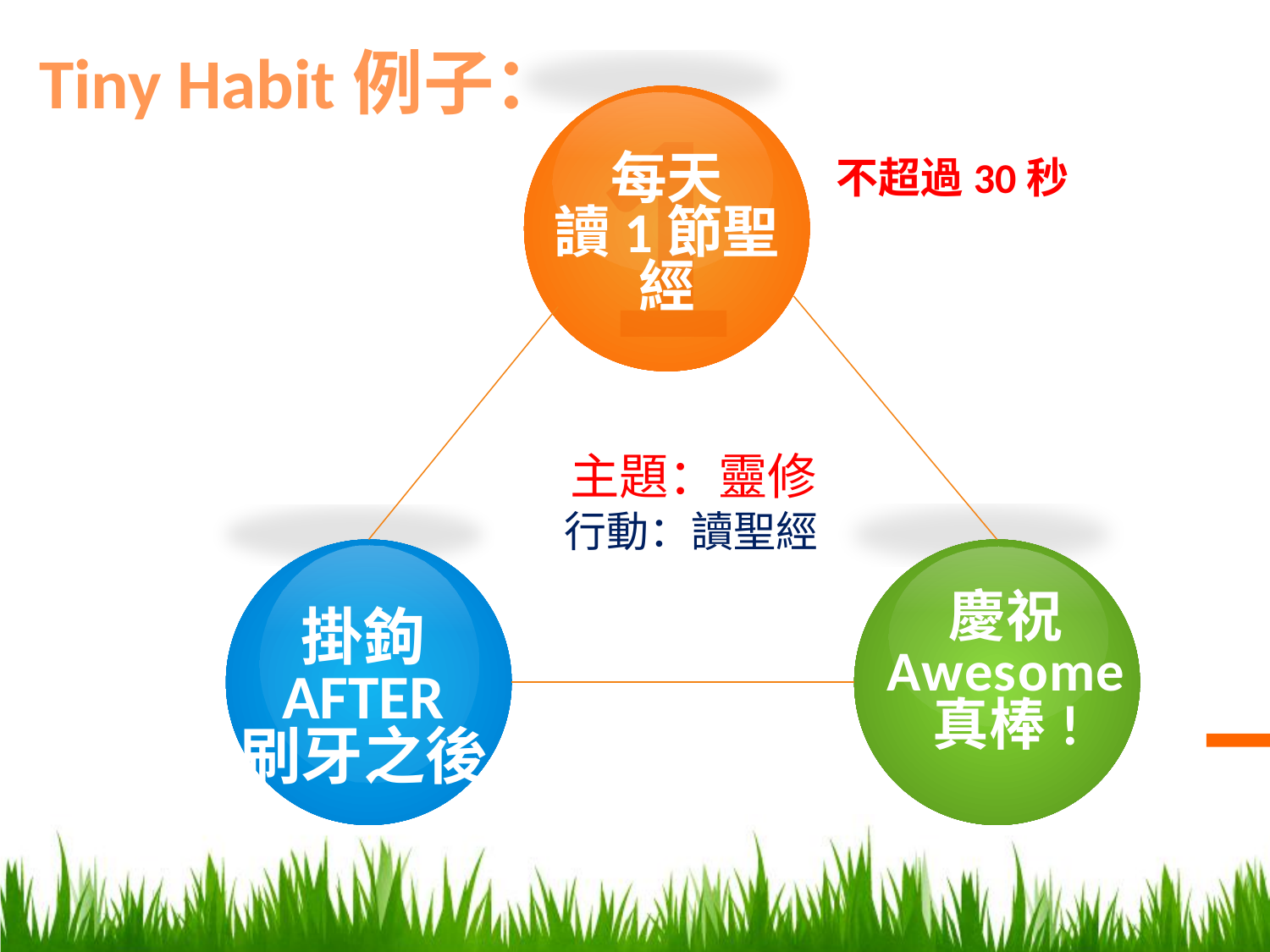

Tiny Habit例子：
1

每天
讀1節聖經
不超過30秒
   主題：靈修
   行動：讀聖經
3

慶祝
Awesome
真棒!
2

掛鉤
AFTER
刷牙之後